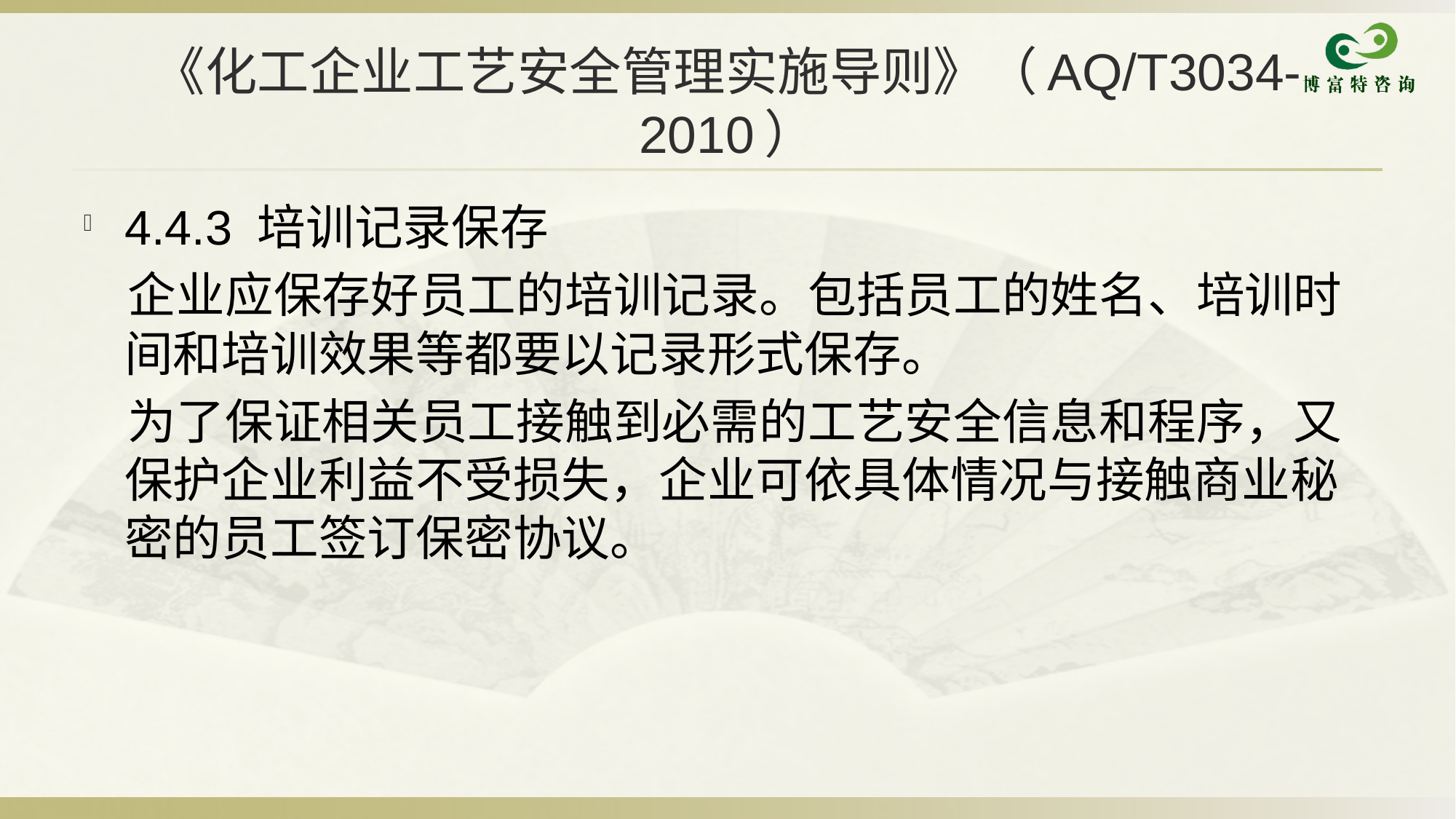

# 《化工企业工艺安全管理实施导则》（AQ/T3034-2010）
4.4.3 培训记录保存
   企业应保存好员工的培训记录。包括员工的姓名、培训时间和培训效果等都要以记录形式保存。
   为了保证相关员工接触到必需的工艺安全信息和程序，又保护企业利益不受损失，企业可依具体情况与接触商业秘密的员工签订保密协议。